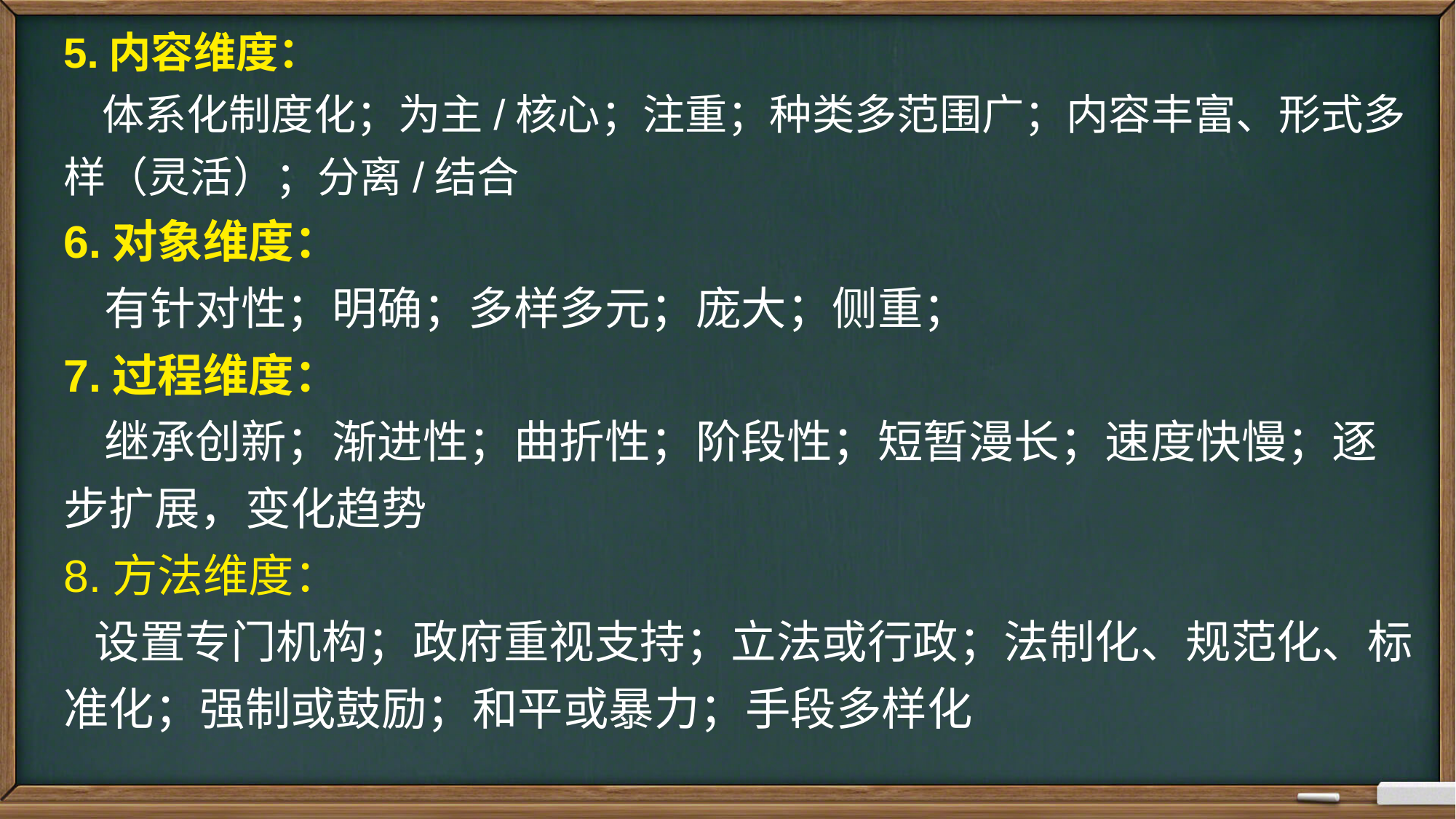

5.内容维度：
   体系化制度化；为主/核心；注重；种类多范围广；内容丰富、形式多样（灵活）；分离/结合
6.对象维度：
   有针对性；明确；多样多元；庞大；侧重；
7.过程维度：
   继承创新；渐进性；曲折性；阶段性；短暂漫长；速度快慢；逐步扩展，变化趋势
8.方法维度：
  设置专门机构；政府重视支持；立法或行政；法制化、规范化、标准化；强制或鼓励；和平或暴力；手段多样化